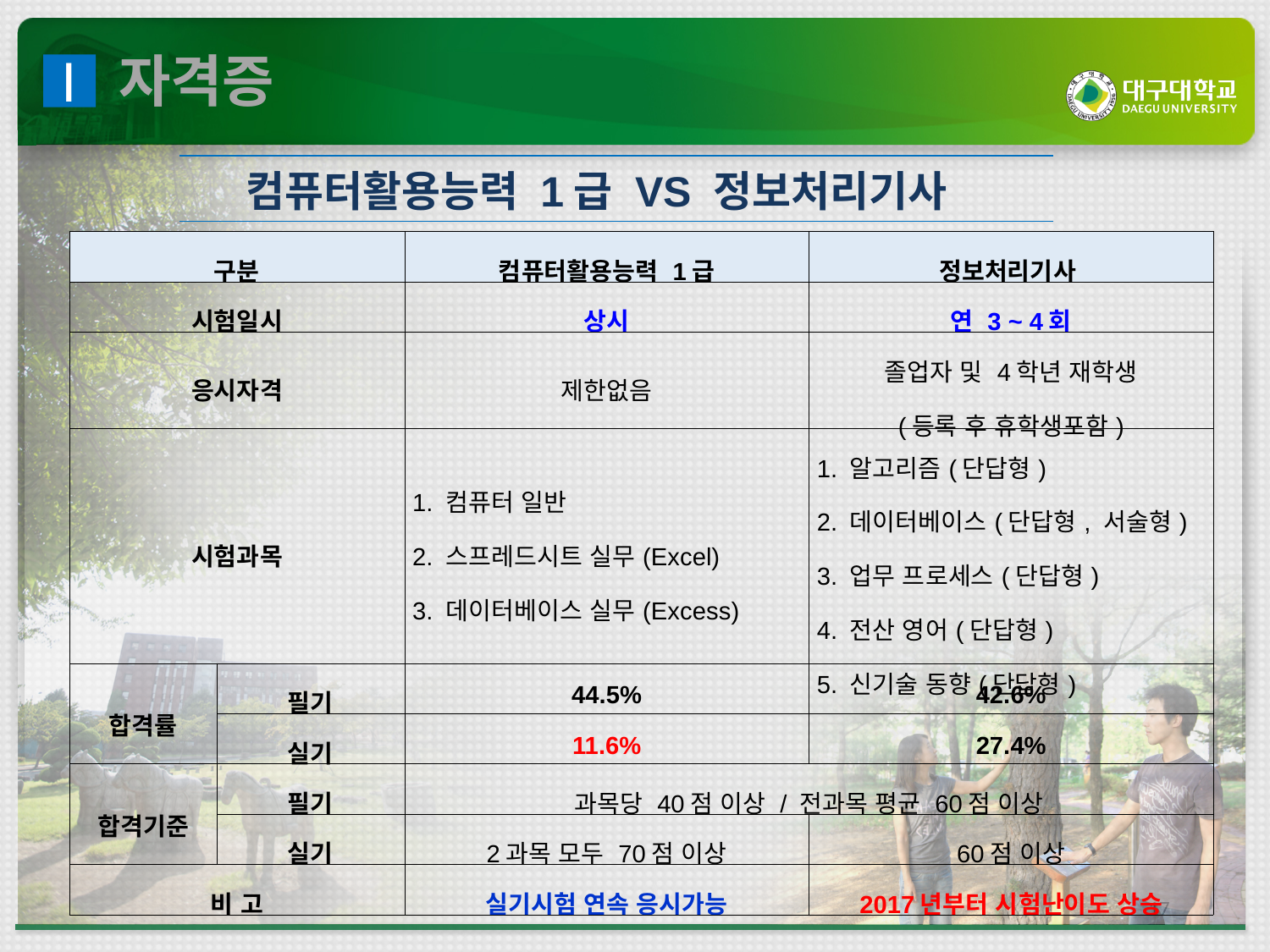

자격증
Ⅰ

컴퓨터활용능력 1급 VS 정보처리기사
| 구분 |  | 컴퓨터활용능력 1급 | 정보처리기사 |
| --- | --- | --- | --- |
| 시험일시 |  | 상시 | 연 3 ~ 4회 |
| 응시자격 |  | 제한없음 | 졸업자 및 4학년 재학생 (등록 후 휴학생포함) |
| 시험과목 |  | 1. 컴퓨터 일반 2. 스프레드시트 실무(Excel) 3. 데이터베이스 실무(Excess) | 1. 알고리즘(단답형) 2. 데이터베이스(단답형, 서술형) 3. 업무 프로세스(단답형) 4. 전산 영어(단답형) 5. 신기술 동향(단답형) |
| 합격률 | 필기 | 44.5% | 42.6% |
|  | 실기 | 11.6% | 27.4% |
| 합격기준 | 필기 | 과목당 40점 이상 / 전과목 평균 60점 이상 |  |
|  | 실기 | 2과목 모두 70점 이상 | 60점 이상 |
| 비 고 |  | 실기시험 연속 응시가능 | 2017년부터 시험난이도 상승 |
17